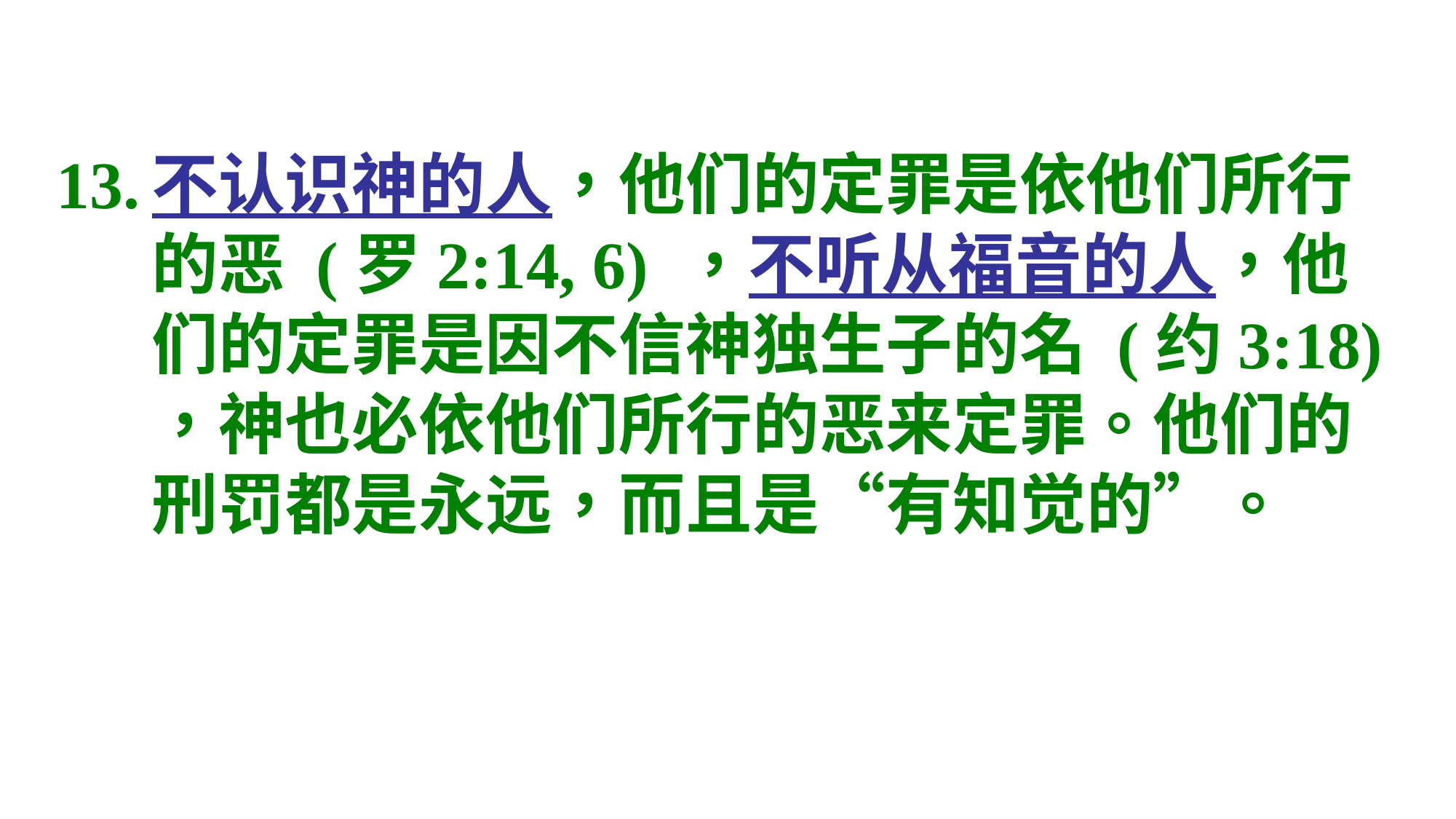

13.	不认识神的人，他们的定罪是依他们所行的恶 (罗2:14, 6) ，不听从福音的人，他们的定罪是因不信神独生子的名 (约3:18) ，神也必依他们所行的恶来定罪。他们的刑罚都是永远，而且是“有知觉的”。